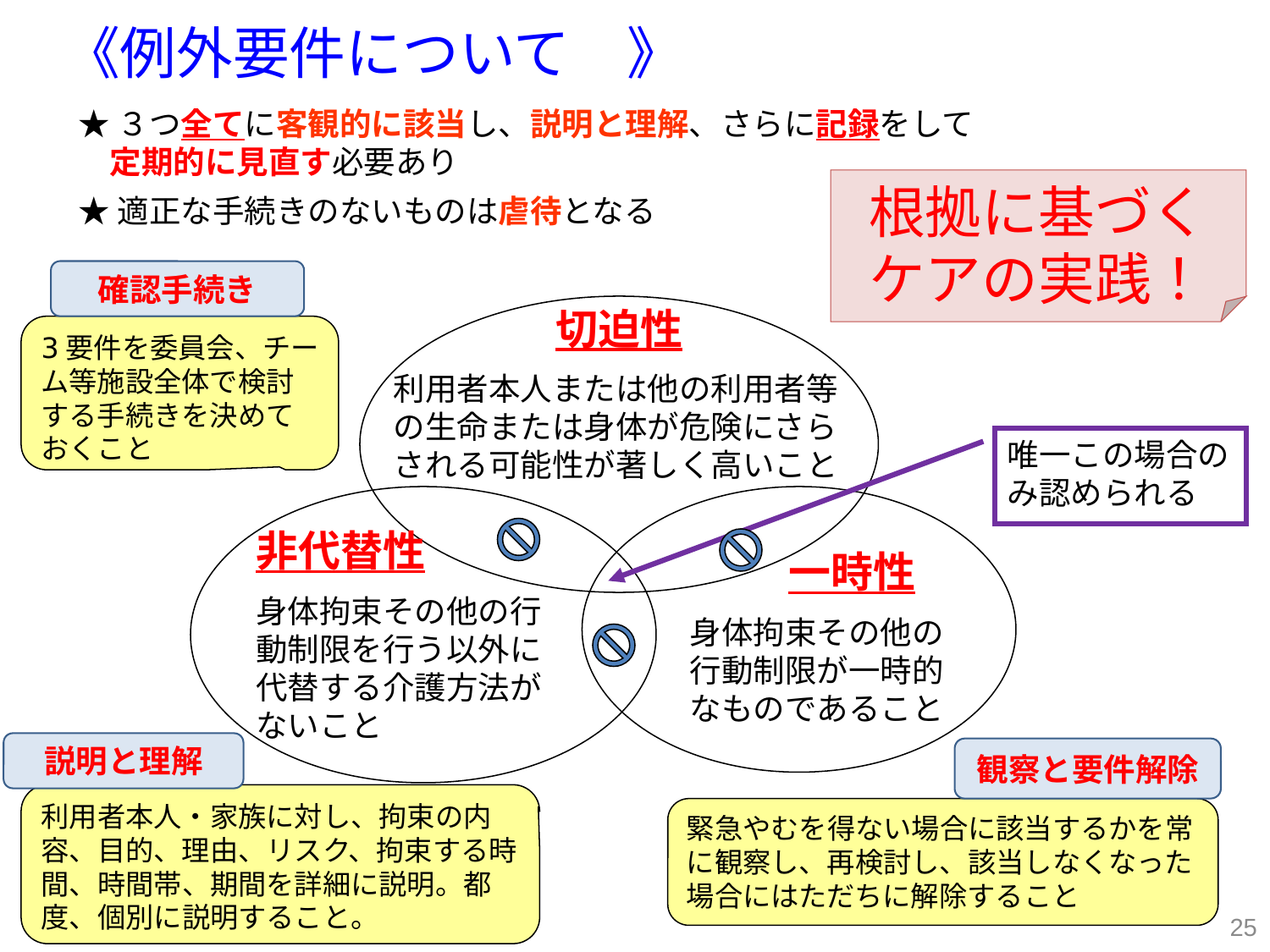

《例外要件について　》
★３つ全てに客観的に該当し、説明と理解、さらに記録をして
　定期的に見直す必要あり
★適正な手続きのないものは虐待となる
根拠に基づく
ケアの実践！

確認手続き

切迫性
利用者本人または他の利用者等の生命または身体が危険にさらされる可能性が著しく高いこと

3要件を委員会、チーム等施設全体で検討する手続きを決めておくこと
唯一この場合のみ認められる

非代替性
身体拘束その他の行動制限を行う以外に代替する介護方法がないこと

　一時性
身体拘束その他の行動制限が一時的なものであること

説明と理解
観察と要件解除
利用者本人・家族に対し、拘束の内容、目的、理由、リスク、拘束する時間、時間帯、期間を詳細に説明。都度、個別に説明すること。
緊急やむを得ない場合に該当するかを常に観察し、再検討し、該当しなくなった場合にはただちに解除すること
25